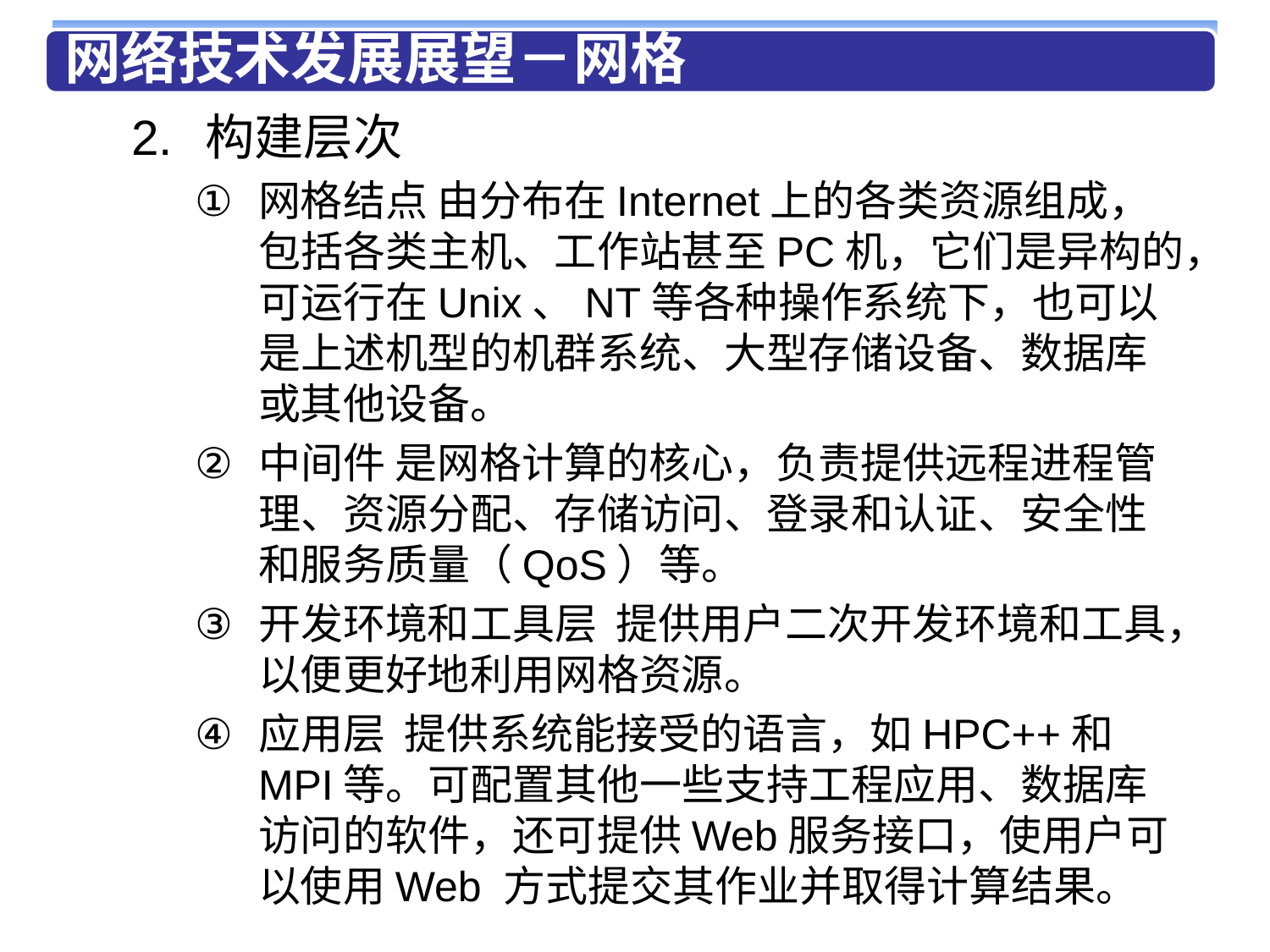

网络技术发展展望－网格
构建层次
网格结点 由分布在Internet上的各类资源组成，包括各类主机、工作站甚至PC机，它们是异构的，可运行在Unix、NT等各种操作系统下，也可以是上述机型的机群系统、大型存储设备、数据库或其他设备。
中间件 是网格计算的核心，负责提供远程进程管理、资源分配、存储访问、登录和认证、安全性和服务质量（QoS）等。
开发环境和工具层  提供用户二次开发环境和工具，以便更好地利用网格资源。
应用层  提供系统能接受的语言，如HPC++和MPI等。可配置其他一些支持工程应用、数据库访问的软件，还可提供Web服务接口，使用户可以使用Web 方式提交其作业并取得计算结果。